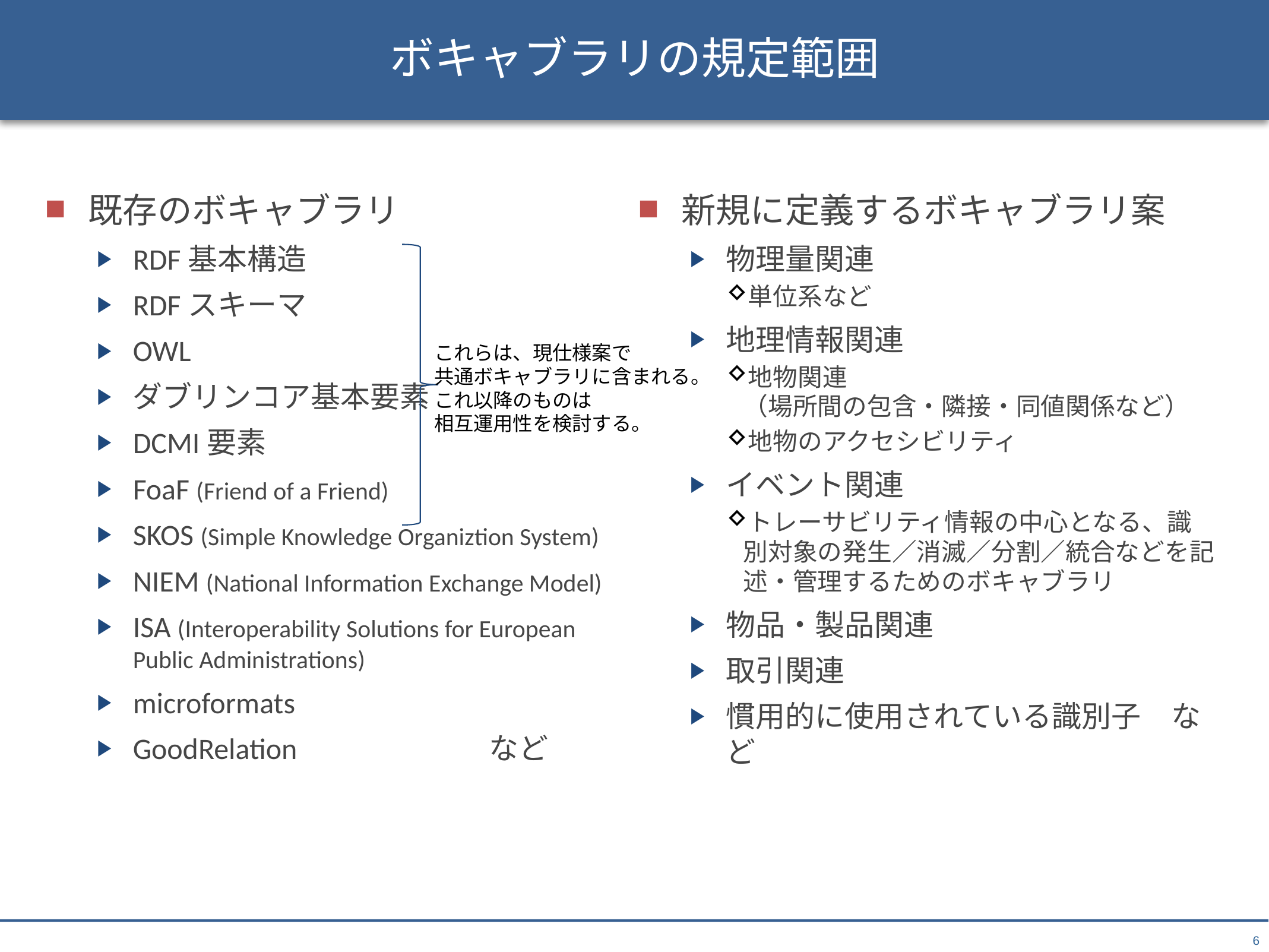

# ボキャブラリの規定範囲
既存のボキャブラリ
RDF基本構造
RDFスキーマ
OWL
ダブリンコア基本要素
DCMI要素
FoaF (Friend of a Friend)
SKOS (Simple Knowledge Organiztion System)
NIEM (National Information Exchange Model)
ISA (Interoperability Solutions for European Public Administrations)
microformats
GoodRelation			など

新規に定義するボキャブラリ案
物理量関連
単位系など
地理情報関連
地物関連
（場所間の包含・隣接・同値関係など）
地物のアクセシビリティ
イベント関連
トレーサビリティ情報の中心となる、識別対象の発生／消滅／分割／統合などを記述・管理するためのボキャブラリ
物品・製品関連
取引関連
慣用的に使用されている識別子	など

これらは、現仕様案で
共通ボキャブラリに含まれる。
これ以降のものは
相互運用性を検討する。
6